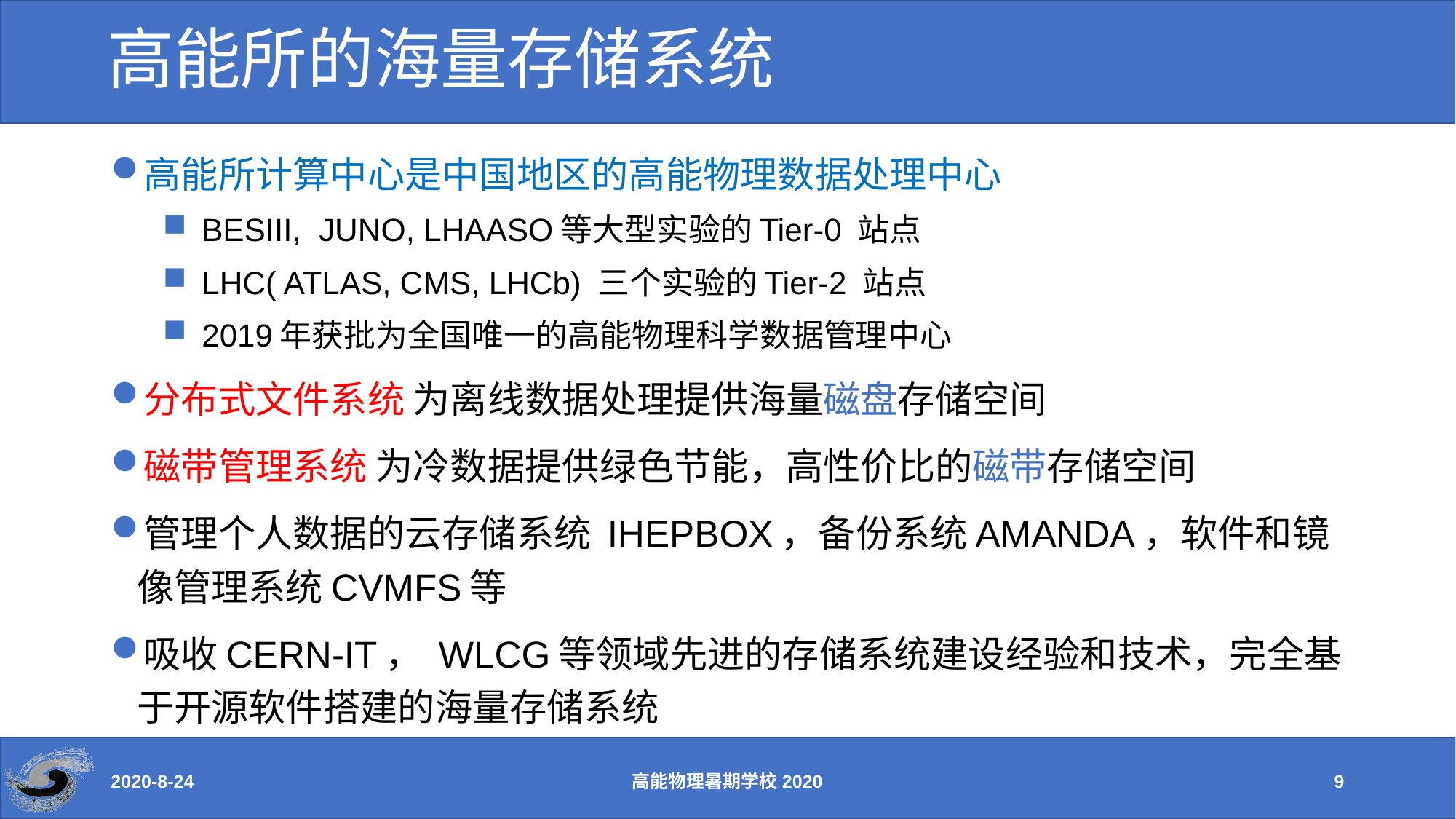

# 高能所的海量存储系统
高能所计算中心是中国地区的高能物理数据处理中心
BESIII,  JUNO, LHAASO等大型实验的Tier-0 站点
LHC( ATLAS, CMS, LHCb) 三个实验的Tier-2 站点
2019年获批为全国唯一的高能物理科学数据管理中心
分布式文件系统 为离线数据处理提供海量磁盘存储空间
磁带管理系统 为冷数据提供绿色节能，高性价比的磁带存储空间
管理个人数据的云存储系统 IHEPBOX，备份系统AMANDA，软件和镜像管理系统CVMFS等
吸收CERN-IT， WLCG等领域先进的存储系统建设经验和技术，完全基于开源软件搭建的海量存储系统

2020-8-24
高能物理暑期学校2020
9